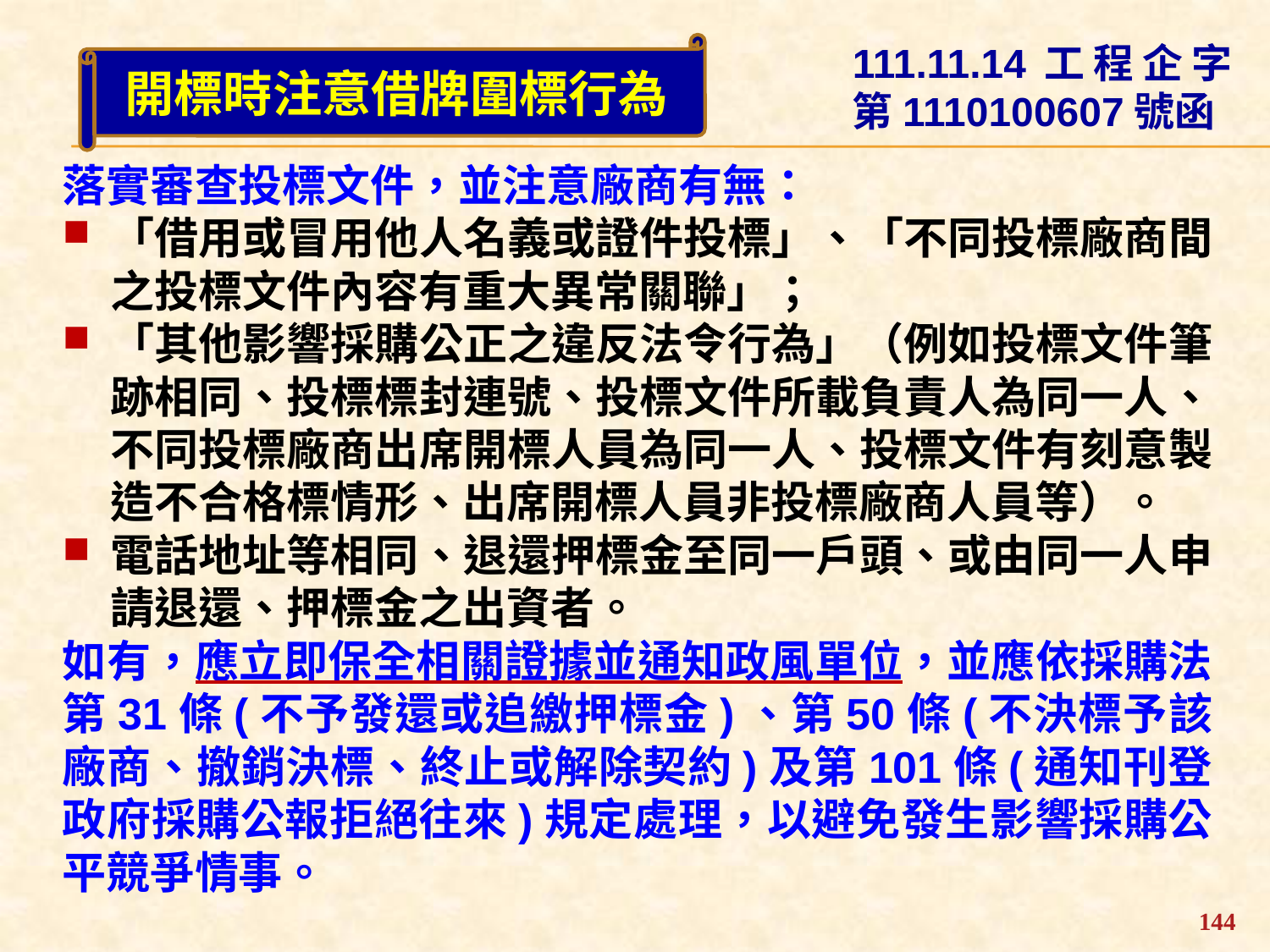

111.11.14工程企字第1110100607號函
開標時注意借牌圍標行為
落實審查投標文件，並注意廠商有無：
「借用或冒用他人名義或證件投標」、「不同投標廠商間之投標文件內容有重大異常關聯」；
「其他影響採購公正之違反法令行為」（例如投標文件筆跡相同、投標標封連號、投標文件所載負責人為同一人、不同投標廠商出席開標人員為同一人、投標文件有刻意製造不合格標情形、出席開標人員非投標廠商人員等）。
電話地址等相同、退還押標金至同一戶頭、或由同一人申請退還、押標金之出資者。
如有，應立即保全相關證據並通知政風單位，並應依採購法第31條(不予發還或追繳押標金)、第50條(不決標予該廠商、撤銷決標、終止或解除契約)及第101條(通知刊登政府採購公報拒絕往來)規定處理，以避免發生影響採購公平競爭情事。
144